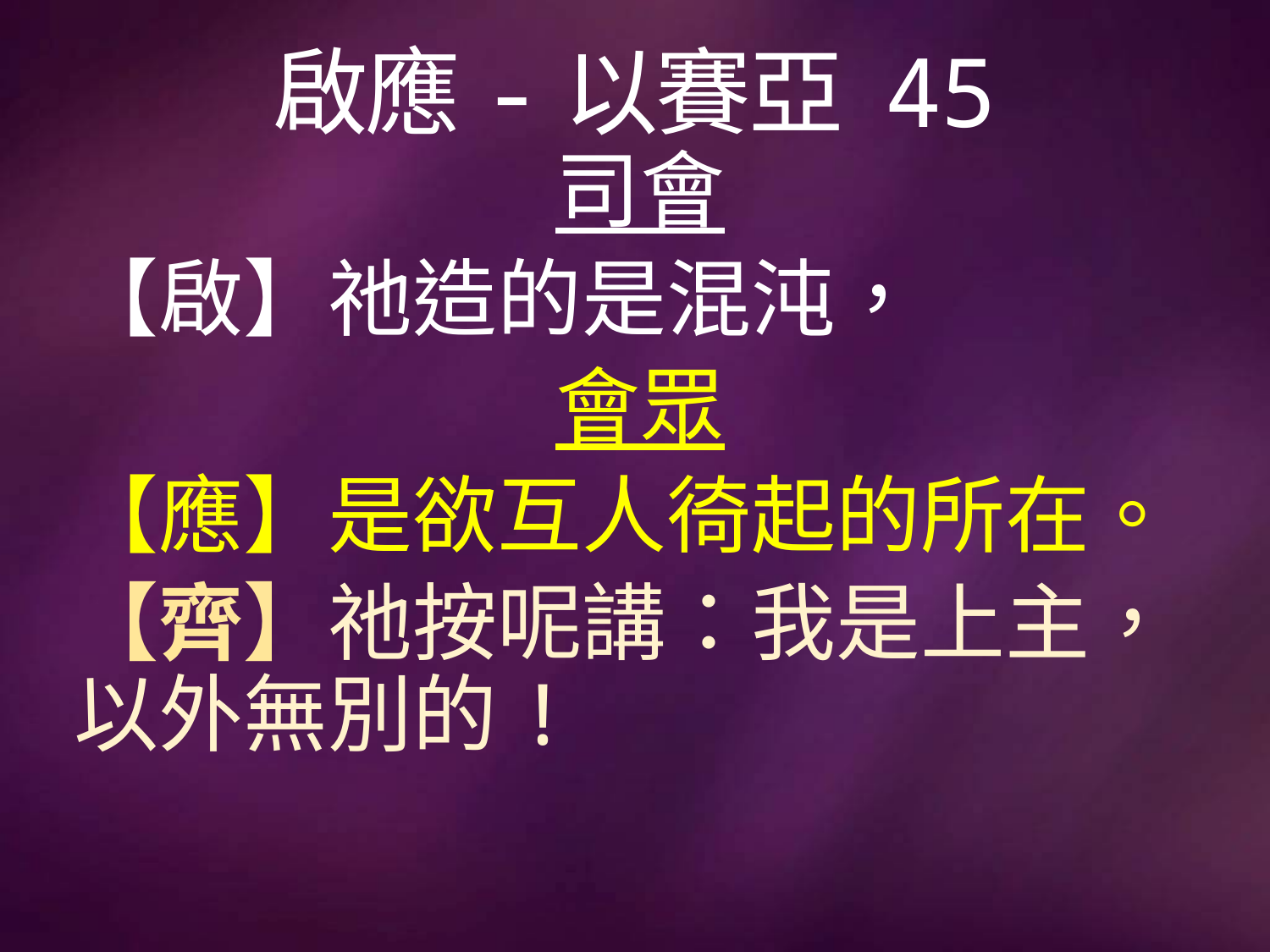

# 啟應-以賽亞 45
司會
【啟】祂造的是混沌，
會眾
【應】是欲互人徛起的所在。
【齊】祂按呢講：我是上主，以外無別的!